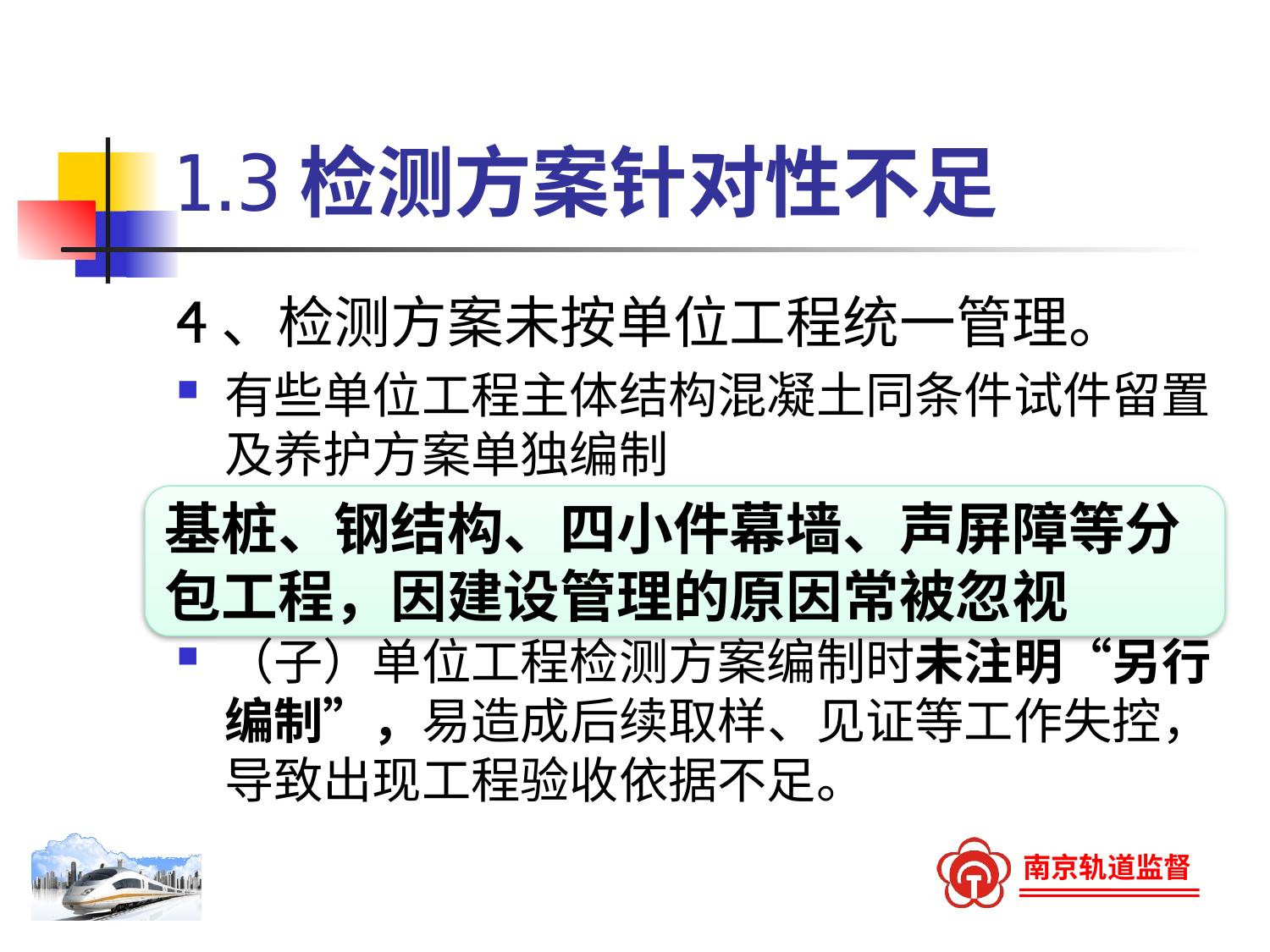

# 1.3检测方案针对性不足
4、检测方案未按单位工程统一管理。
有些单位工程主体结构混凝土同条件试件留置及养护方案单独编制

（子）单位工程检测方案编制时未注明“另行编制”，易造成后续取样、见证等工作失控，导致出现工程验收依据不足。
基桩、钢结构、四小件幕墙、声屏障等分包工程，因建设管理的原因常被忽视